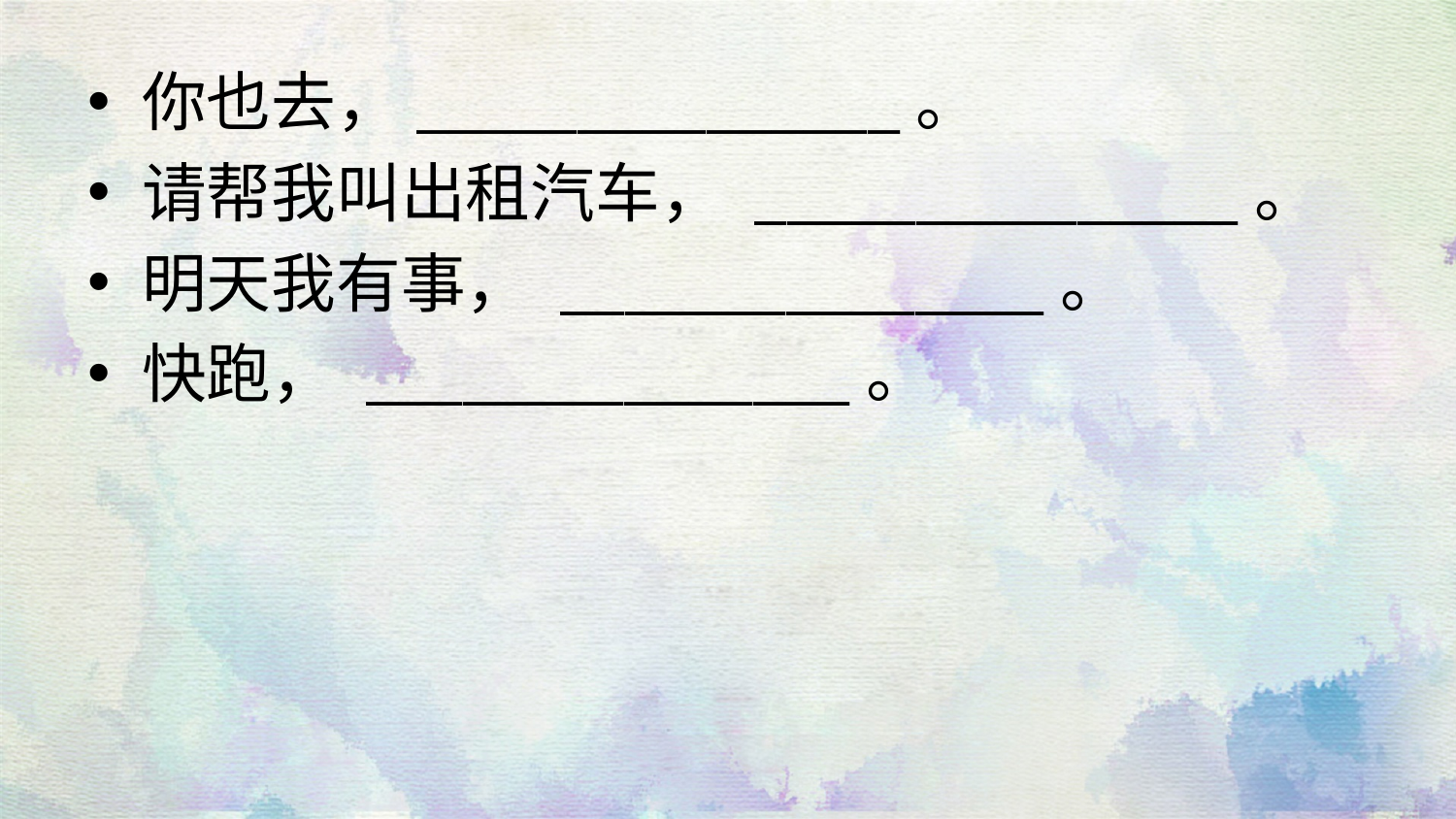

你也去，_______________。
请帮我叫出租汽车， _______________。
明天我有事， _______________。
快跑， _______________。